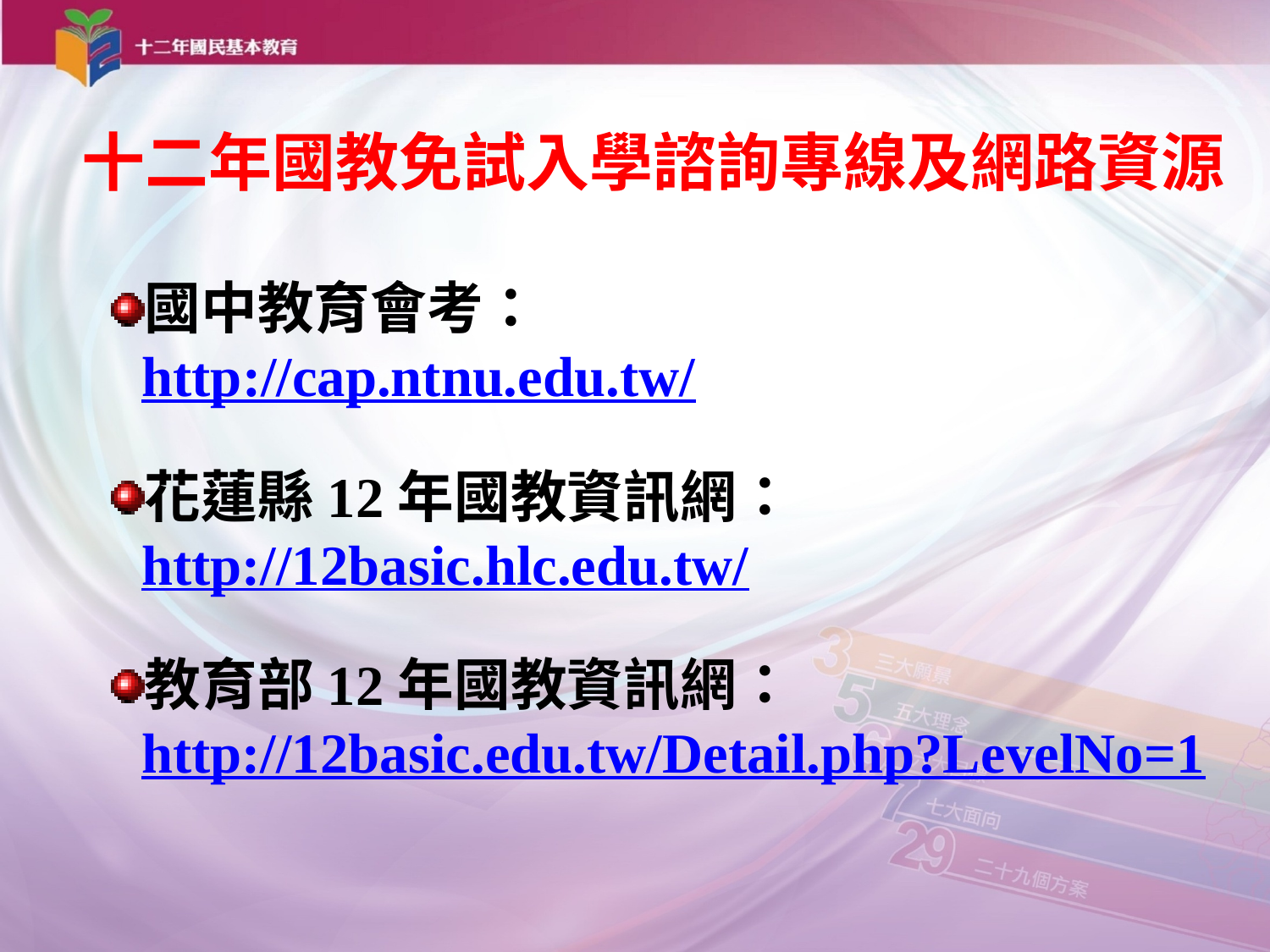

十二年國教免試入學諮詢專線及網路資源
國中教育會考：
http://cap.ntnu.edu.tw/
花蓮縣12年國教資訊網：
http://12basic.hlc.edu.tw/
教育部12年國教資訊網： http://12basic.edu.tw/Detail.php?LevelNo=1